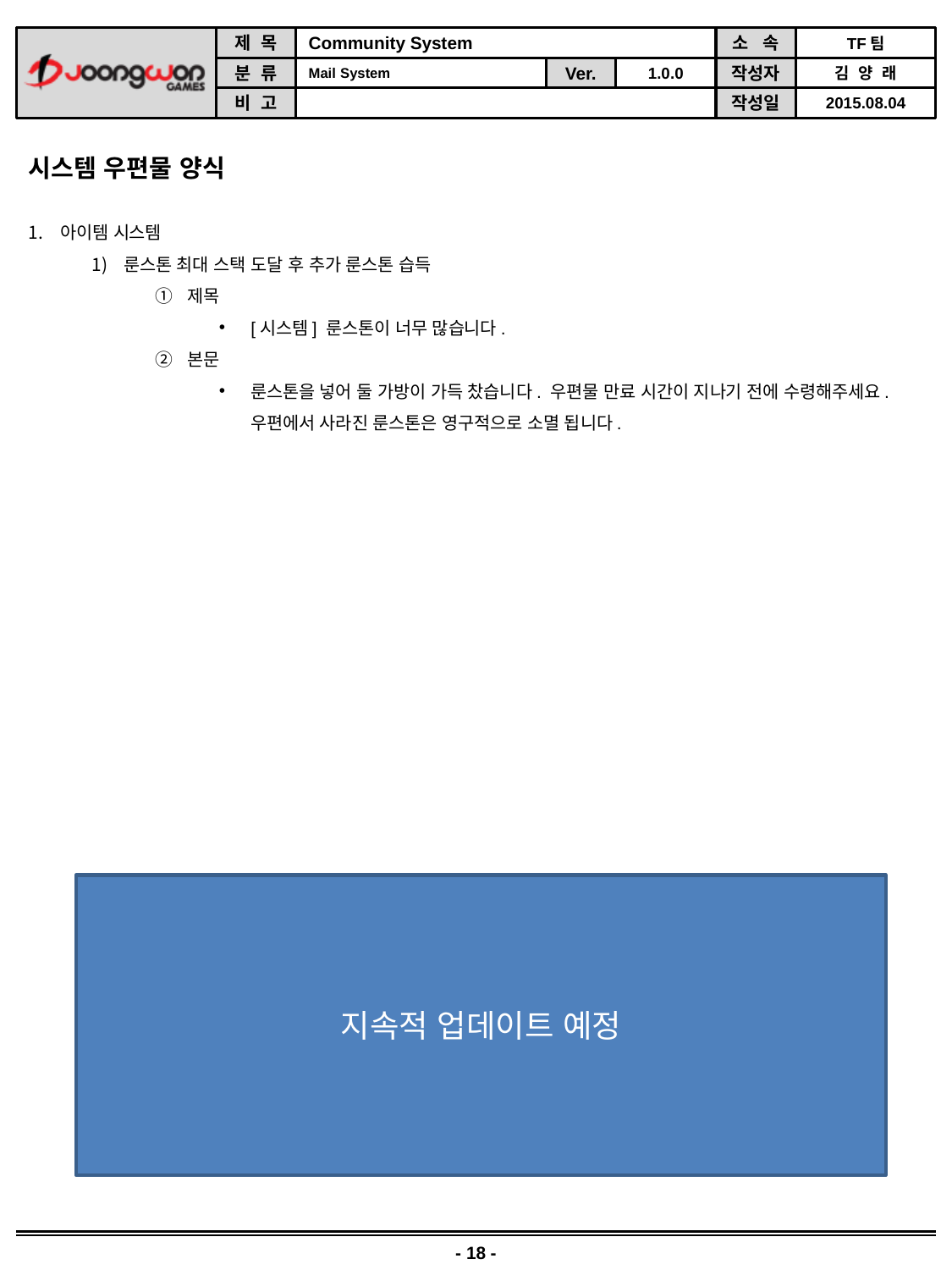

시스템 우편물 양식
아이템 시스템
룬스톤 최대 스택 도달 후 추가 룬스톤 습득
제목
[시스템] 룬스톤이 너무 많습니다.
본문
룬스톤을 넣어 둘 가방이 가득 찼습니다. 우편물 만료 시간이 지나기 전에 수령해주세요. 우편에서 사라진 룬스톤은 영구적으로 소멸 됩니다.
지속적 업데이트 예정
- 18 -